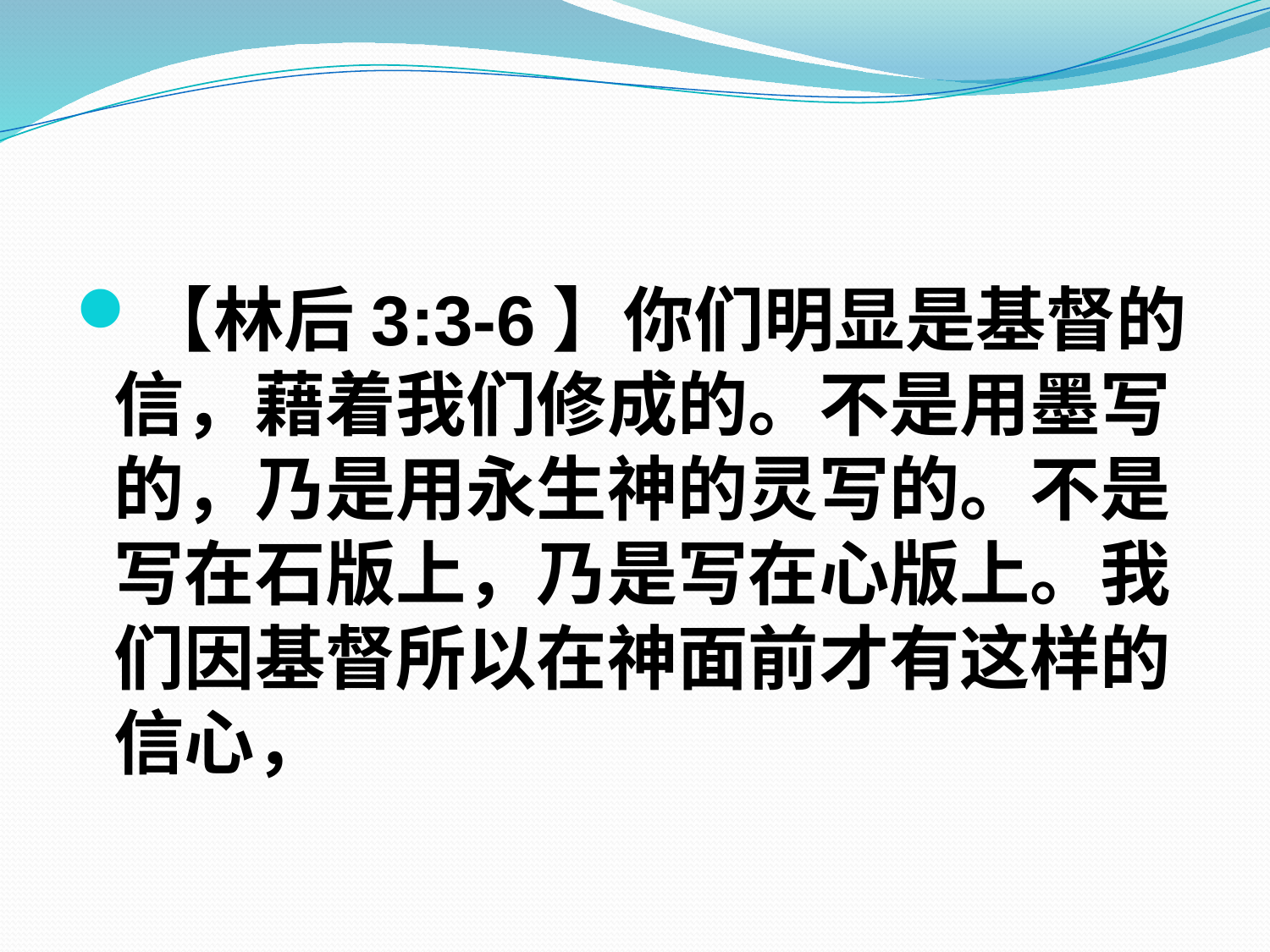

#
【林后3:3-6】你们明显是基督的信，藉着我们修成的。不是用墨写的，乃是用永生神的灵写的。不是写在石版上，乃是写在心版上。我们因基督所以在神面前才有这样的信心，